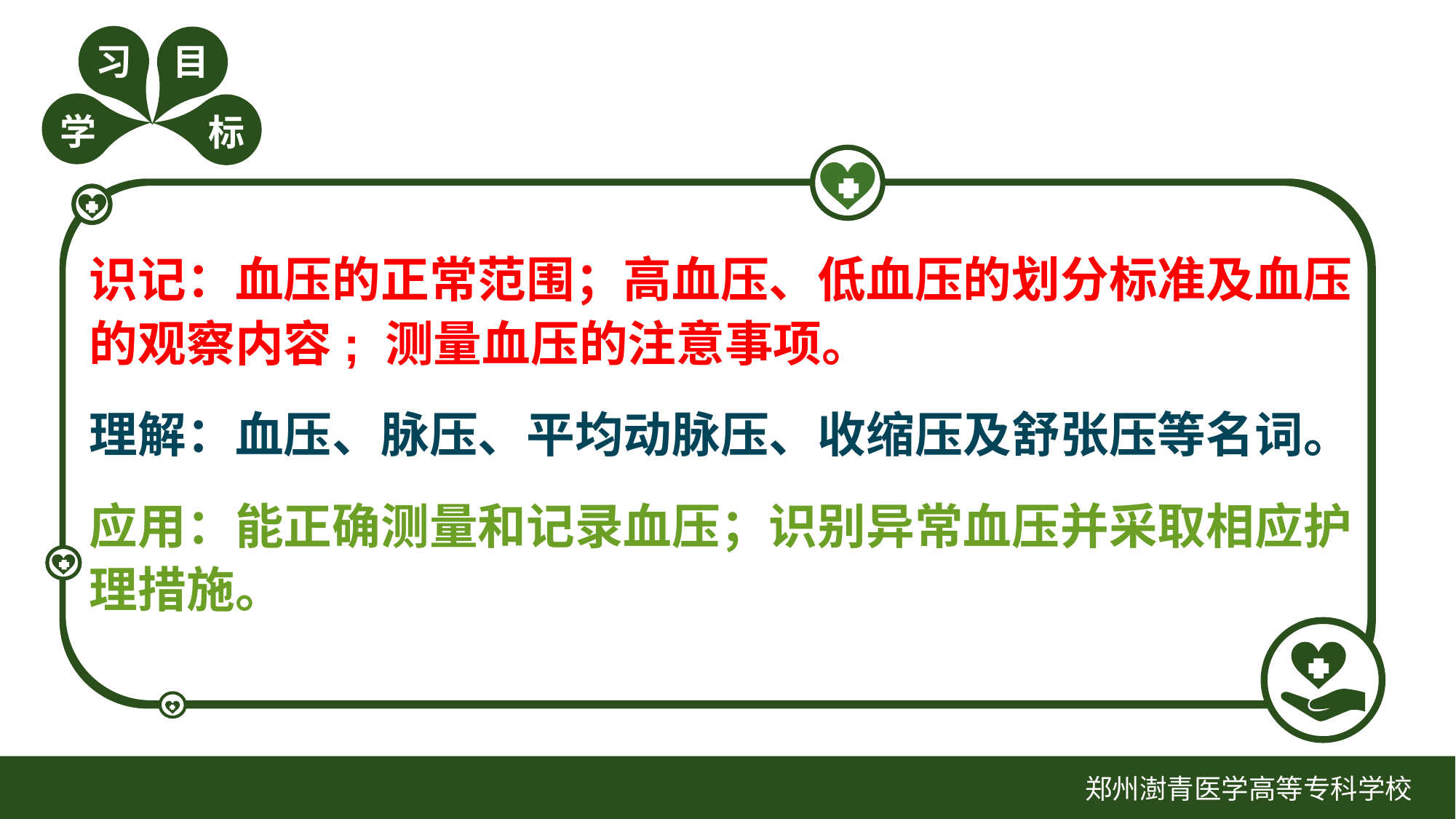

识记：血压的正常范围；高血压、低血压的划分标准及血压的观察内容; 测量血压的注意事项。
理解：血压、脉压、平均动脉压、收缩压及舒张压等名词。
应用：能正确测量和记录血压；识别异常血压并采取相应护理措施。